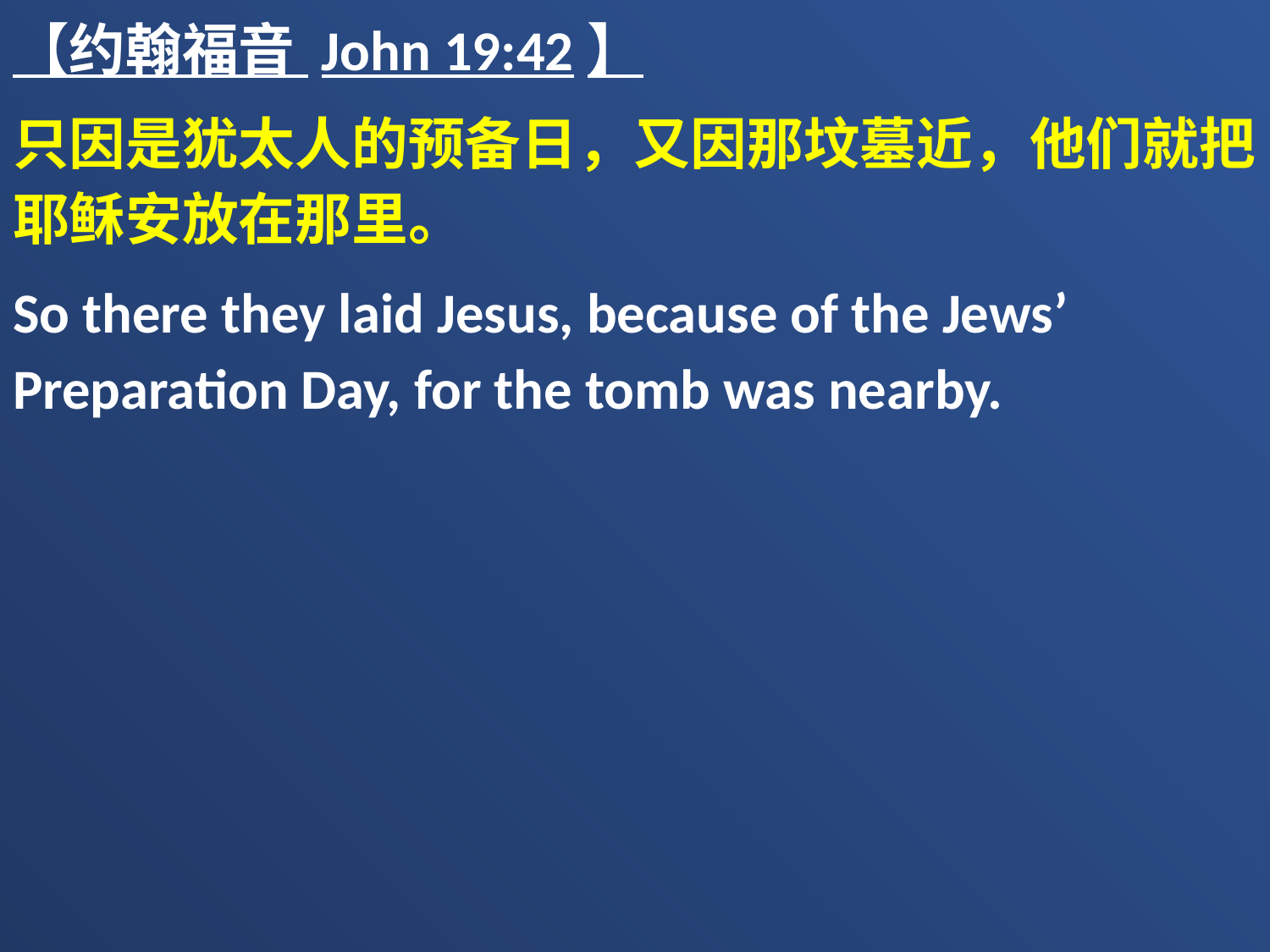

【约翰福音 John 19:42】
只因是犹太人的预备日，又因那坟墓近，他们就把耶稣安放在那里。
So there they laid Jesus, because of the Jews’ Preparation Day, for the tomb was nearby.